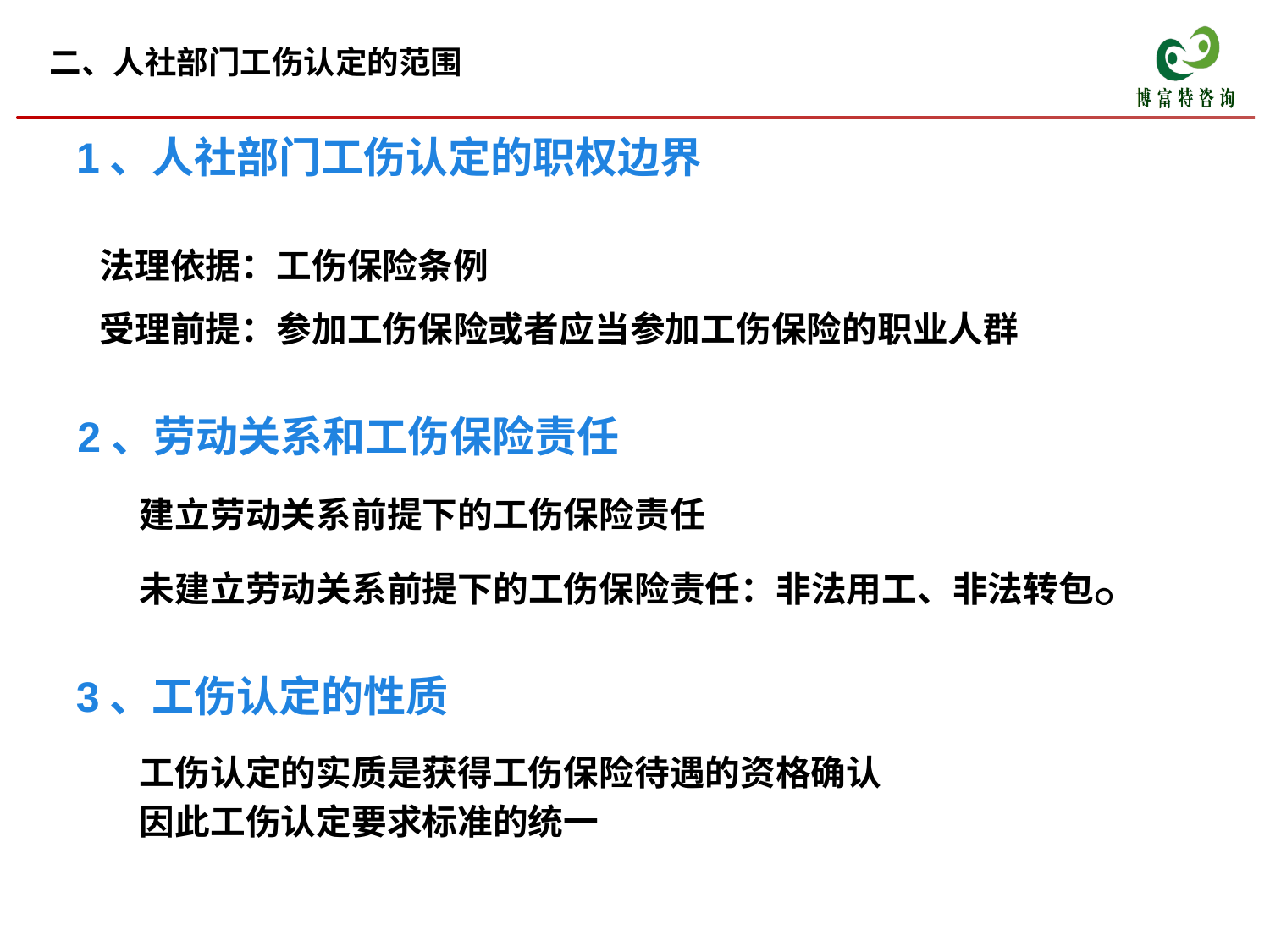

二、人社部门工伤认定的范围
1、人社部门工伤认定的职权边界
法理依据：工伤保险条例
受理前提：参加工伤保险或者应当参加工伤保险的职业人群

2、劳动关系和工伤保险责任
建立劳动关系前提下的工伤保险责任
未建立劳动关系前提下的工伤保险责任：非法用工、非法转包。
3、工伤认定的性质
工伤认定的实质是获得工伤保险待遇的资格确认
因此工伤认定要求标准的统一